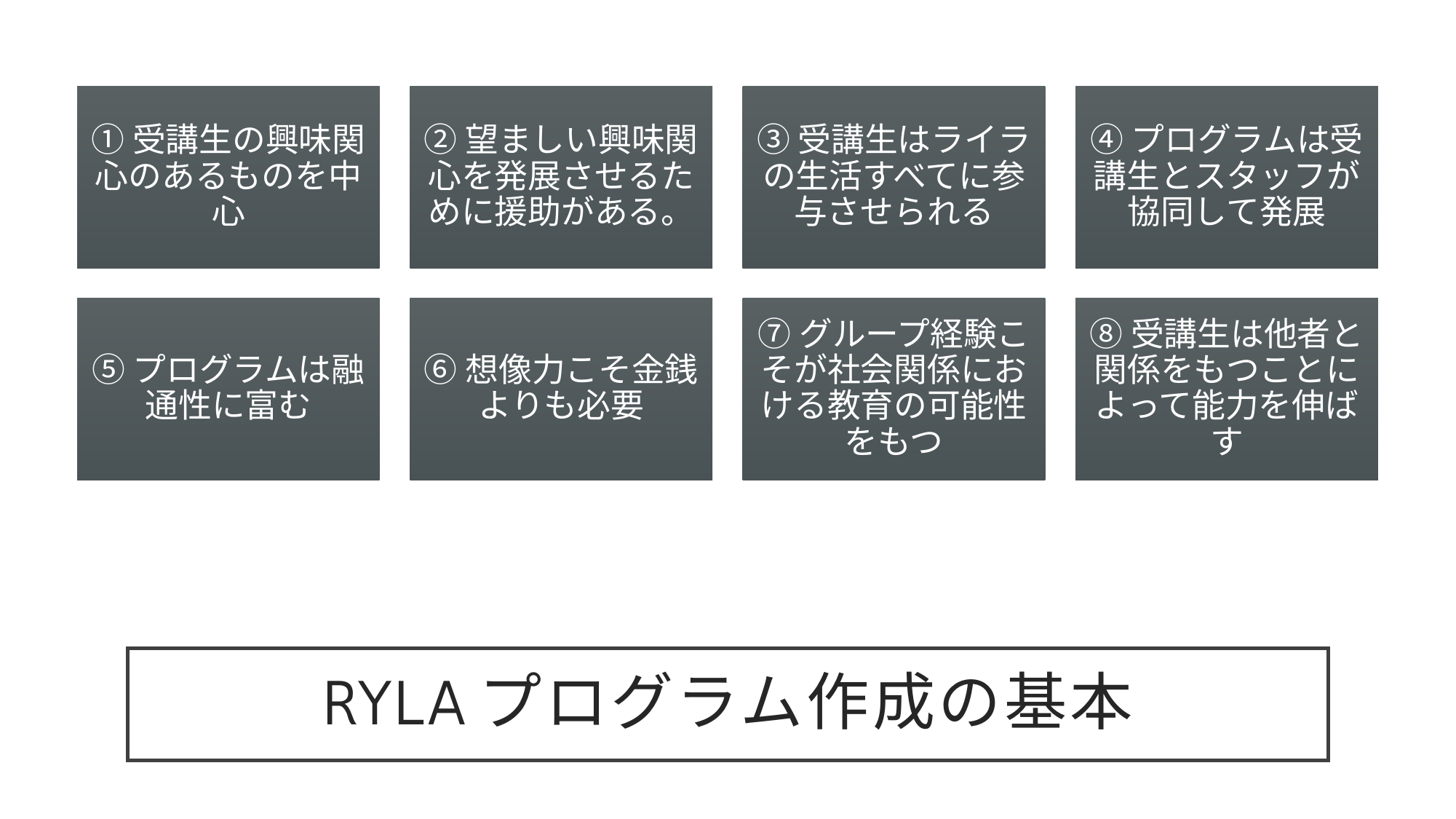

①受講生の興味関心のあるものを中心
②望ましい興味関心を発展させるために援助がある。
③受講生はライラの生活すべてに参与させられる
④プログラムは受講生とスタッフが協同して発展
⑤プログラムは融通性に富む
⑥想像力こそ金銭よりも必要
⑦グループ経験こそが社会関係における教育の可能性をもつ
⑧受講生は他者と関係をもつことによって能力を伸ばす
# RYLAプログラム作成の基本